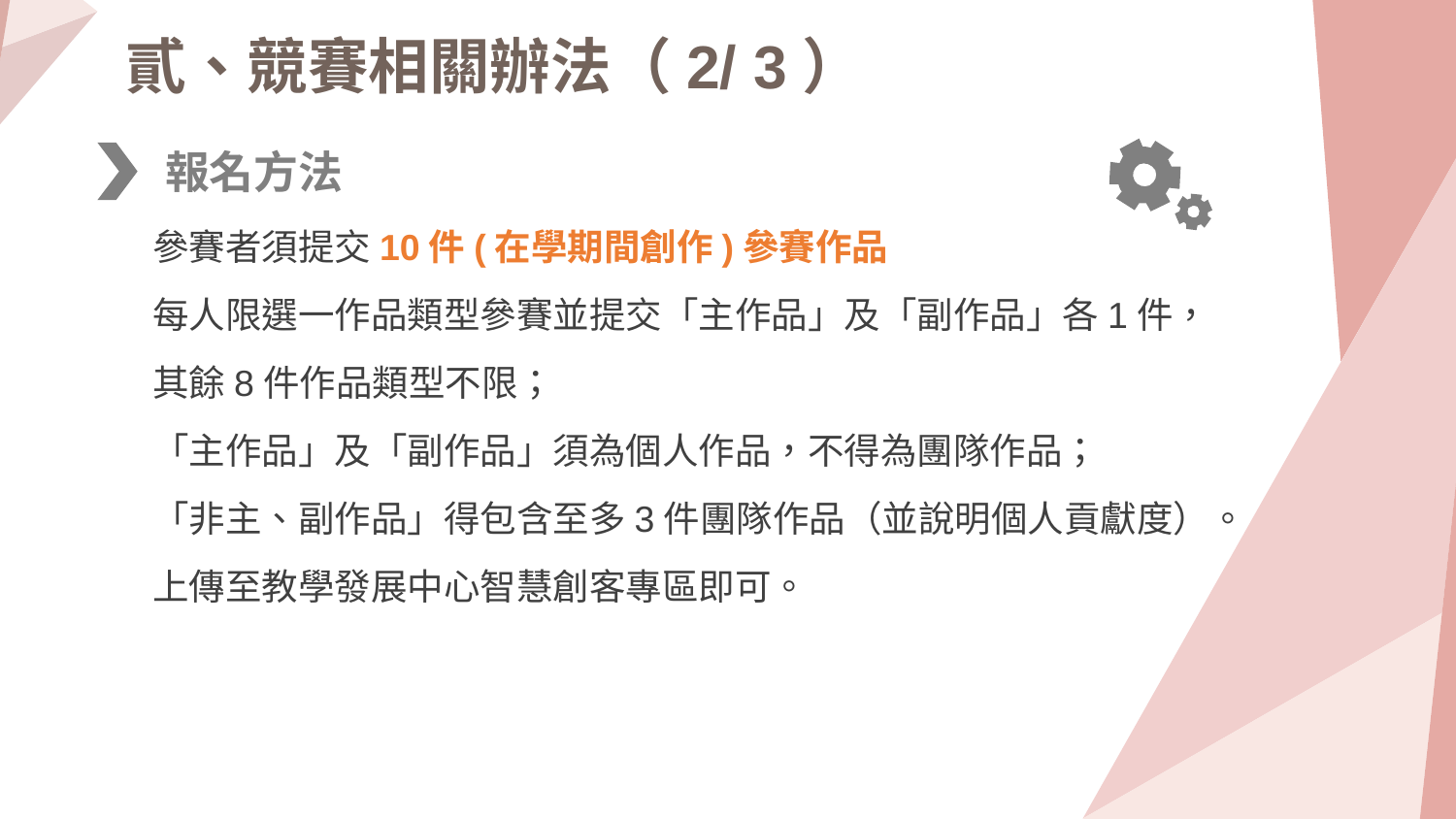

貳、競賽相關辦法（2/ 3）
 報名方法

參賽者須提交10件(在學期間創作)參賽作品
每人限選一作品類型參賽並提交「主作品」及「副作品」各1件，
其餘8件作品類型不限；
「主作品」及「副作品」須為個人作品，不得為團隊作品；
「非主、副作品」得包含至多3件團隊作品（並說明個人貢獻度）。
上傳至教學發展中心智慧創客專區即可。